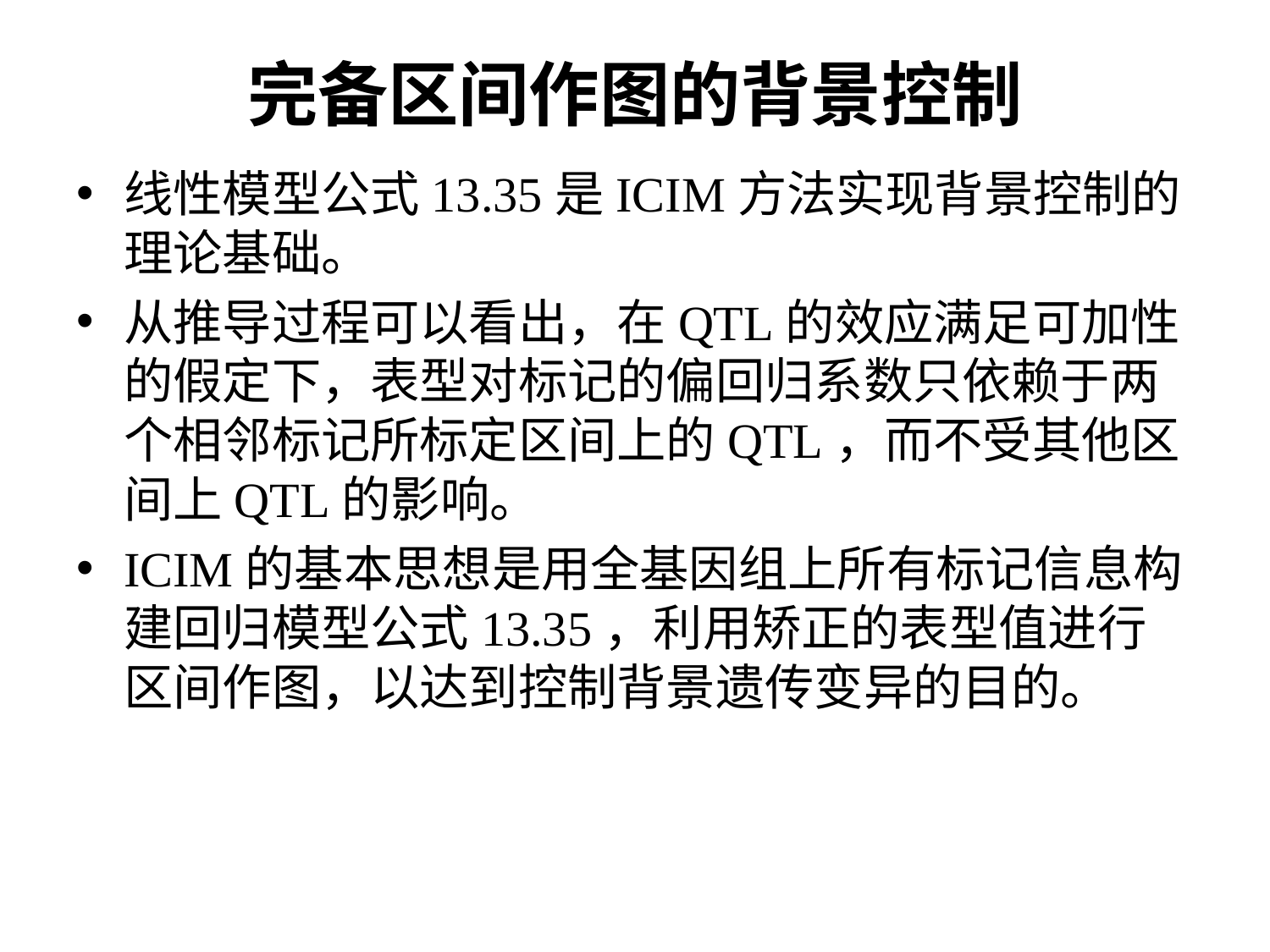

# 完备区间作图的背景控制
线性模型公式13.35是ICIM方法实现背景控制的理论基础。
从推导过程可以看出，在QTL的效应满足可加性的假定下，表型对标记的偏回归系数只依赖于两个相邻标记所标定区间上的QTL，而不受其他区间上QTL的影响。
ICIM的基本思想是用全基因组上所有标记信息构建回归模型公式13.35，利用矫正的表型值进行区间作图，以达到控制背景遗传变异的目的。